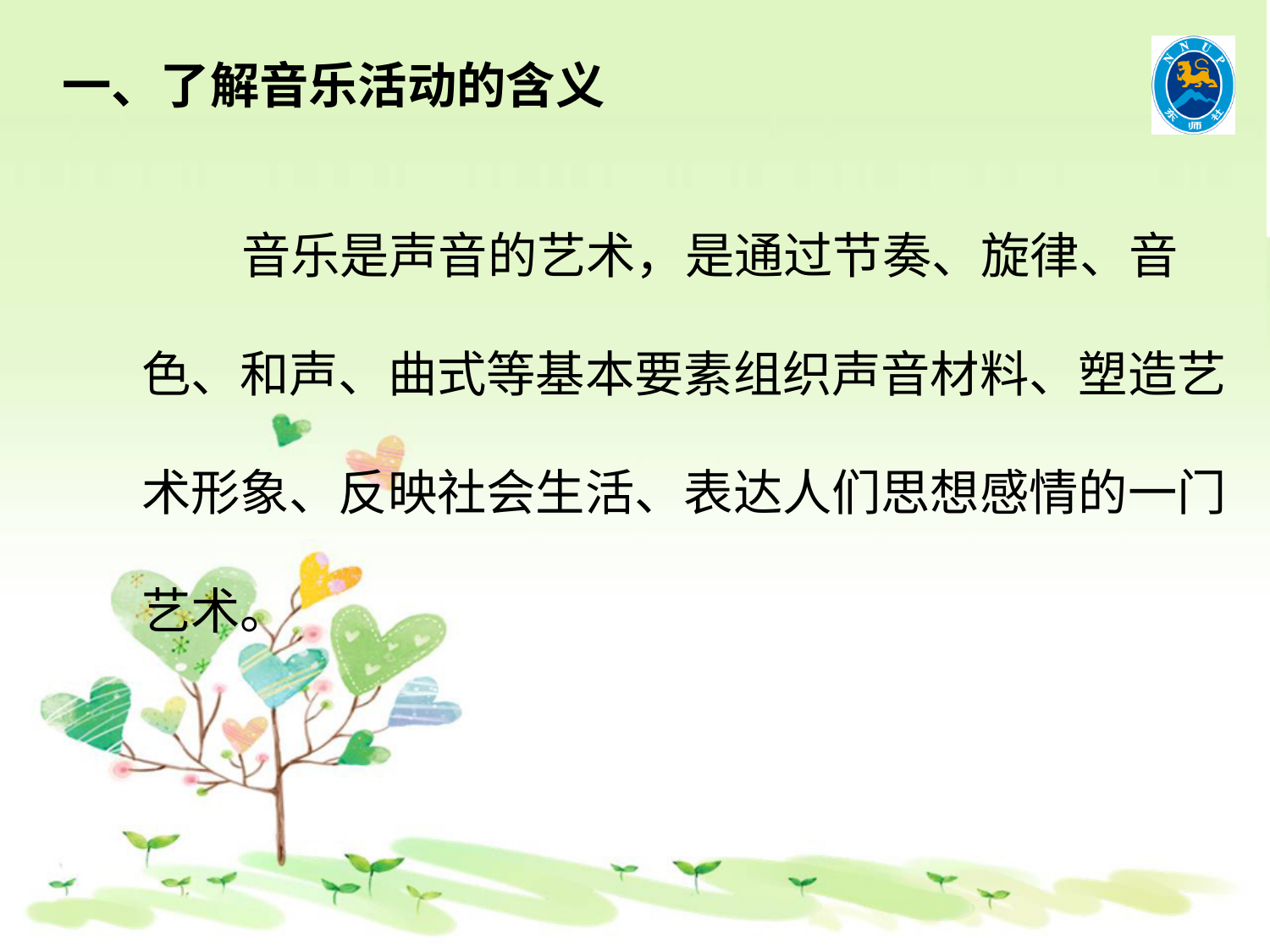

一、了解音乐活动的含义
        音乐是声音的艺术，是通过节奏、旋律、音色、和声、曲式等基本要素组织声音材料、塑造艺术形象、反映社会生活、表达人们思想感情的一门艺术。